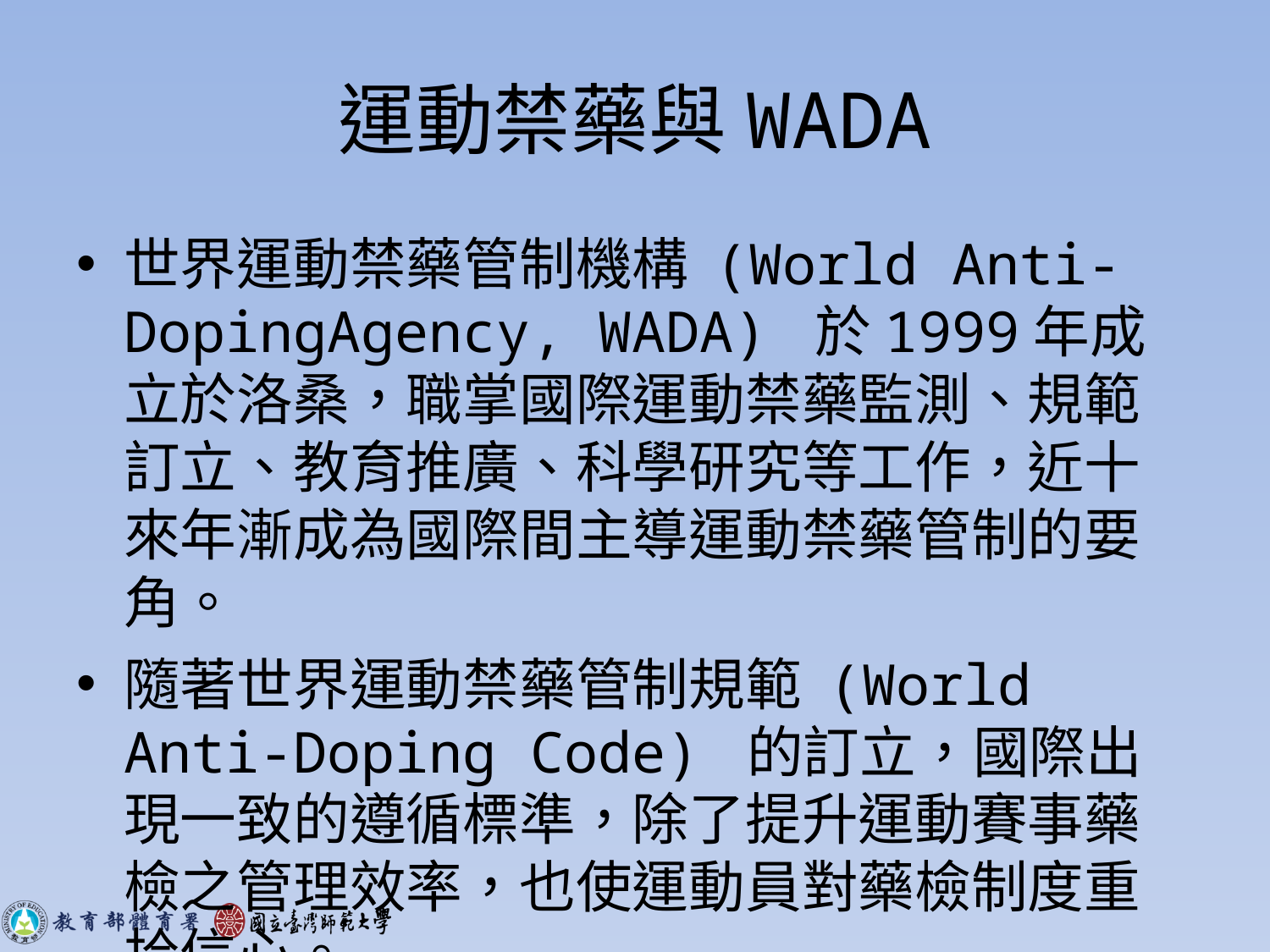

# 運動禁藥與WADA
世界運動禁藥管制機構 (World Anti-DopingAgency, WADA) 於1999年成立於洛桑，職掌國際運動禁藥監測、規範訂立、教育推廣、科學研究等工作，近十來年漸成為國際間主導運動禁藥管制的要角。
隨著世界運動禁藥管制規範 (World Anti-Doping Code) 的訂立，國際出現一致的遵循標準，除了提升運動賽事藥檢之管理效率，也使運動員對藥檢制度重拾信心。